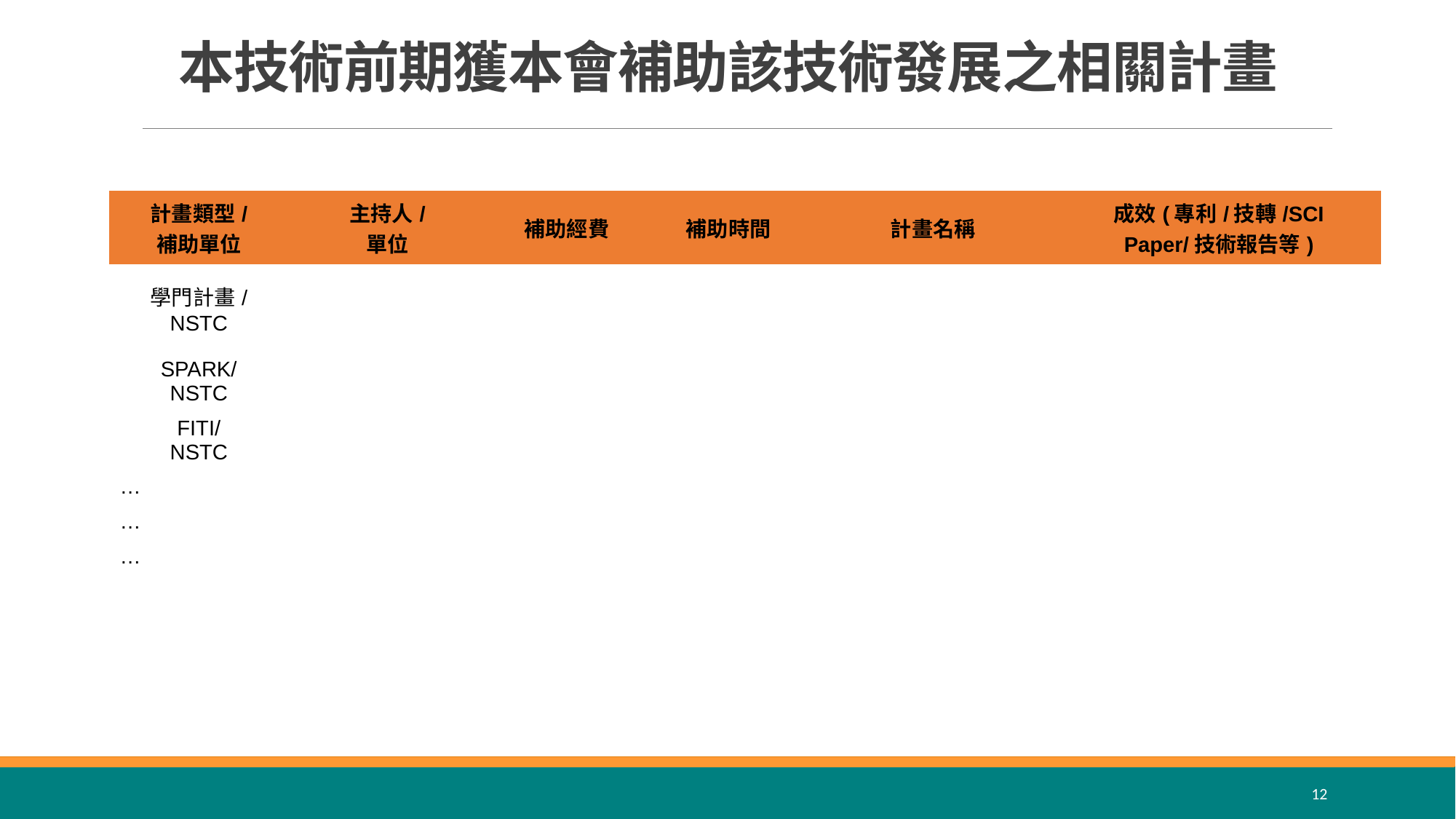

本技術前期獲本會補助該技術發展之相關計畫
| 計畫類型/ 補助單位 | 主持人/ 單位 | 補助經費 | 補助時間 | 計畫名稱 | 成效(專利/技轉/SCI Paper/技術報告等) |
| --- | --- | --- | --- | --- | --- |
| 學門計畫/ NSTC |  |  |  |  |  |
| SPARK/ NSTC |  |  |  |  |  |
| FITI/ NSTC |  |  |  |  |  |
| … |  |  |  |  |  |
| … |  |  |  |  |  |
| … |  |  |  |  |  |
|  |  |  |  |  |  |
12